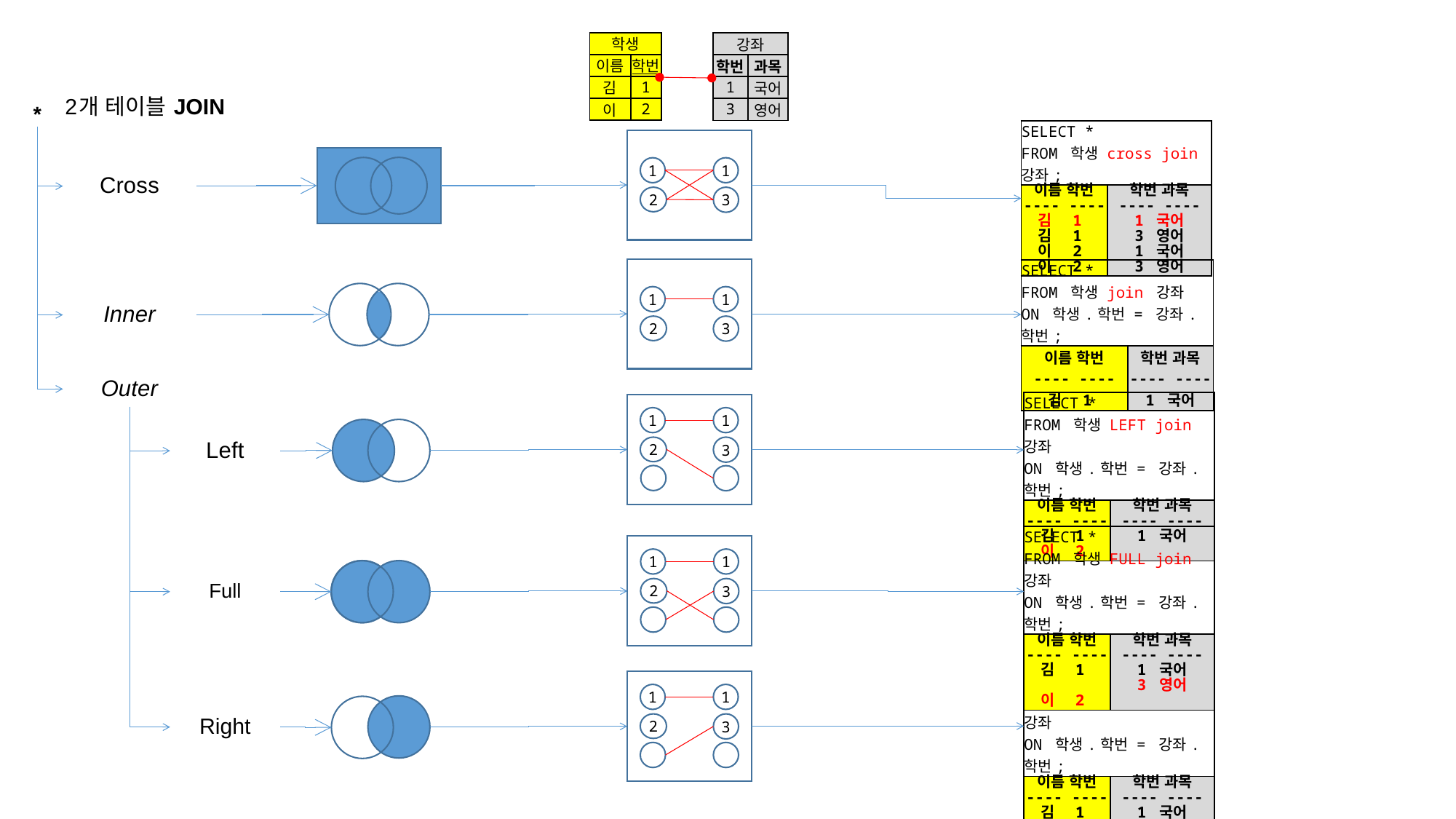

| 학생 |  |
| --- | --- |
| 이름 | 학번 |
| 김 | 1 |
| 이 | 2 |
| 강좌 |  |
| --- | --- |
| 학번 | 과목 |
| 1 | 국어 |
| 3 | 영어 |
2개 테이블 JOIN
*
| SELECT \* FROM 학생 cross join 강좌; |  |
| --- | --- |
| 이름 학번 ---- ---- 김 1 김 1 이 2 이 2 | 학번 과목 ---- ---- 1 국어 3 영어 1 국어 3 영어 |

1
1
Cross
2
3

| SELECT \* FROM 학생 join 강좌 ON 학생.학번 = 강좌.학번; |  |
| --- | --- |
| 이름 학번 ---- ---- 김 1 | 학번 과목 ---- ---- 1 국어 |

1
1

Inner
2
3
Outer
| SELECT \* FROM 학생 LEFT join 강좌 ON 학생.학번 = 강좌.학번; |  |
| --- | --- |
| 이름 학번 ---- ---- 김 1 이 2 | 학번 과목 ---- ---- 1 국어 |

1
1

Left
2
3

| SELECT \* FROM 학생 FULL join 강좌 ON 학생.학번 = 강좌.학번; |  |
| --- | --- |
| 이름 학번 ---- ---- 김 1 이 2 | 학번 과목 ---- ---- 1 국어 3 영어 |

1
1

Full
2
3

| SELECT \* FROM 학생 RIGHT join 강좌 ON 학생.학번 = 강좌.학번; |  |
| --- | --- |
| 이름 학번 ---- ---- 김 1 | 학번 과목 ---- ---- 1 국어 3 영어 |

1
1

Right
2
3